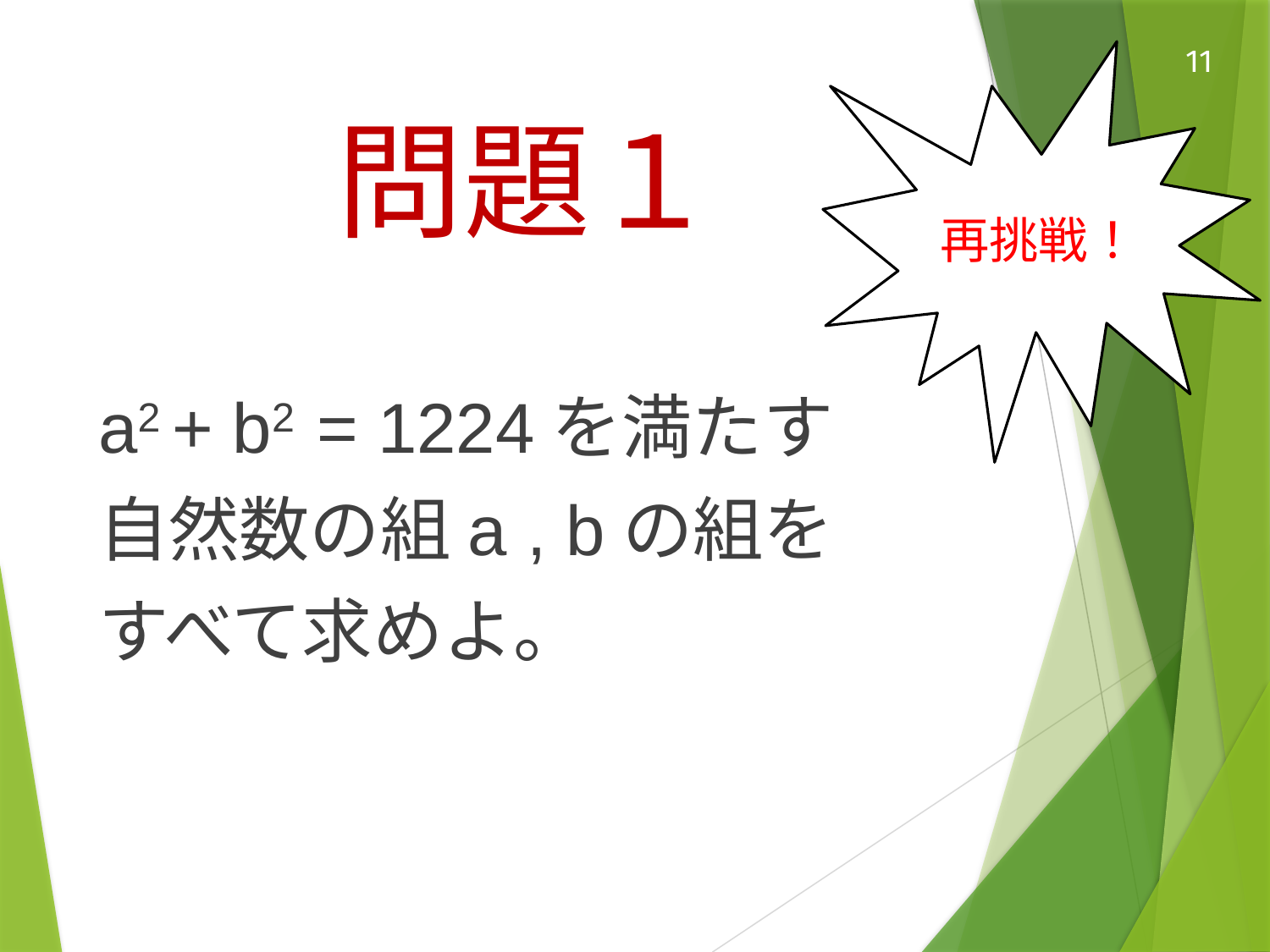

再挑戦！
# 問題１
a2 + b2  = 1224を満たす
自然数の組a , bの組を
すべて求めよ。